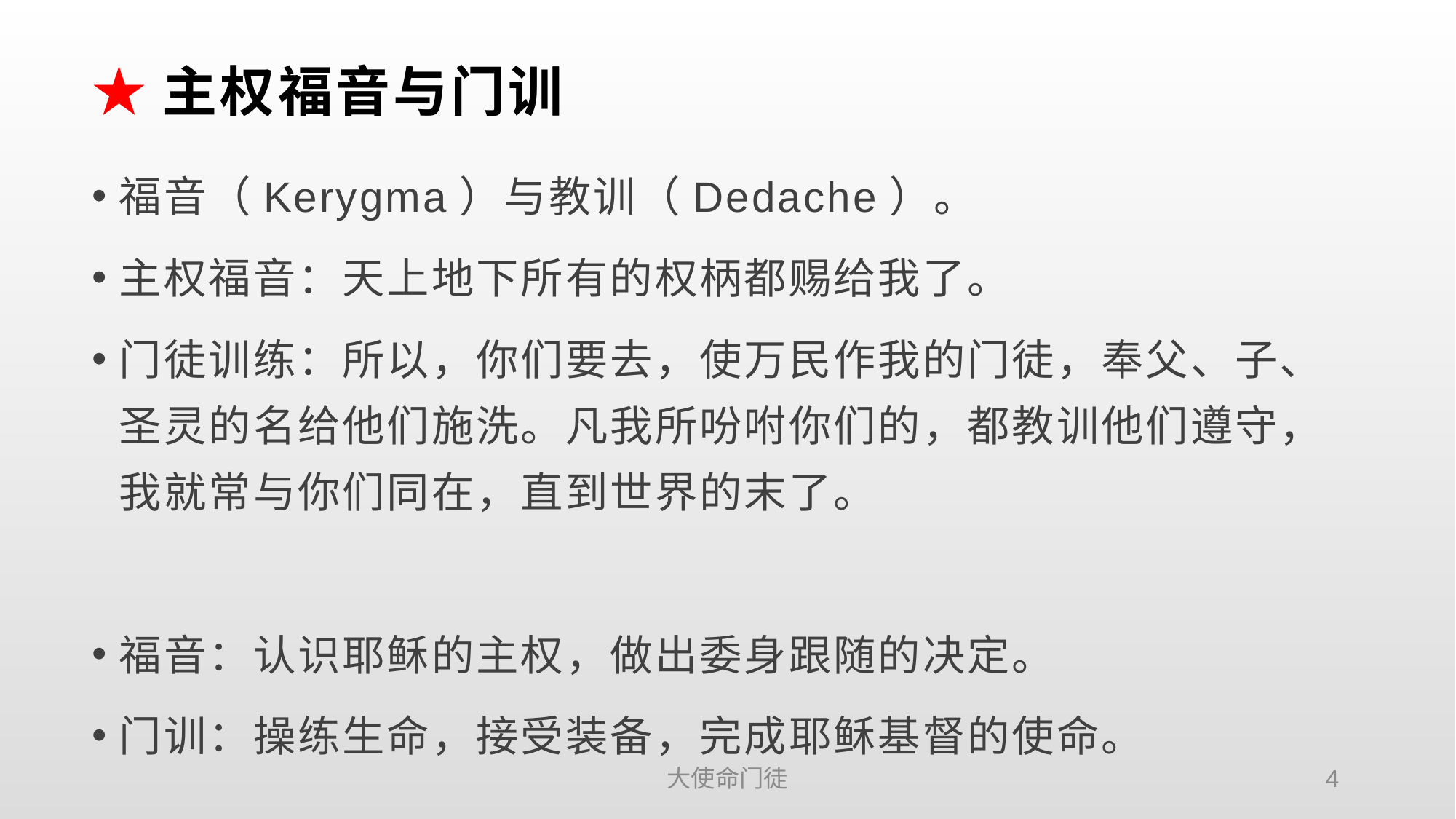

# ★主权福音与门训
福音（Kerygma）与教训（Dedache）。
主权福音：天上地下所有的权柄都赐给我了。
门徒训练：所以，你们要去，使万民作我的门徒，奉父、子、圣灵的名给他们施洗。凡我所吩咐你们的，都教训他们遵守，我就常与你们同在，直到世界的末了。

福音：认识耶稣的主权，做出委身跟随的决定。
门训：操练生命，接受装备，完成耶稣基督的使命。
大使命门徒
4